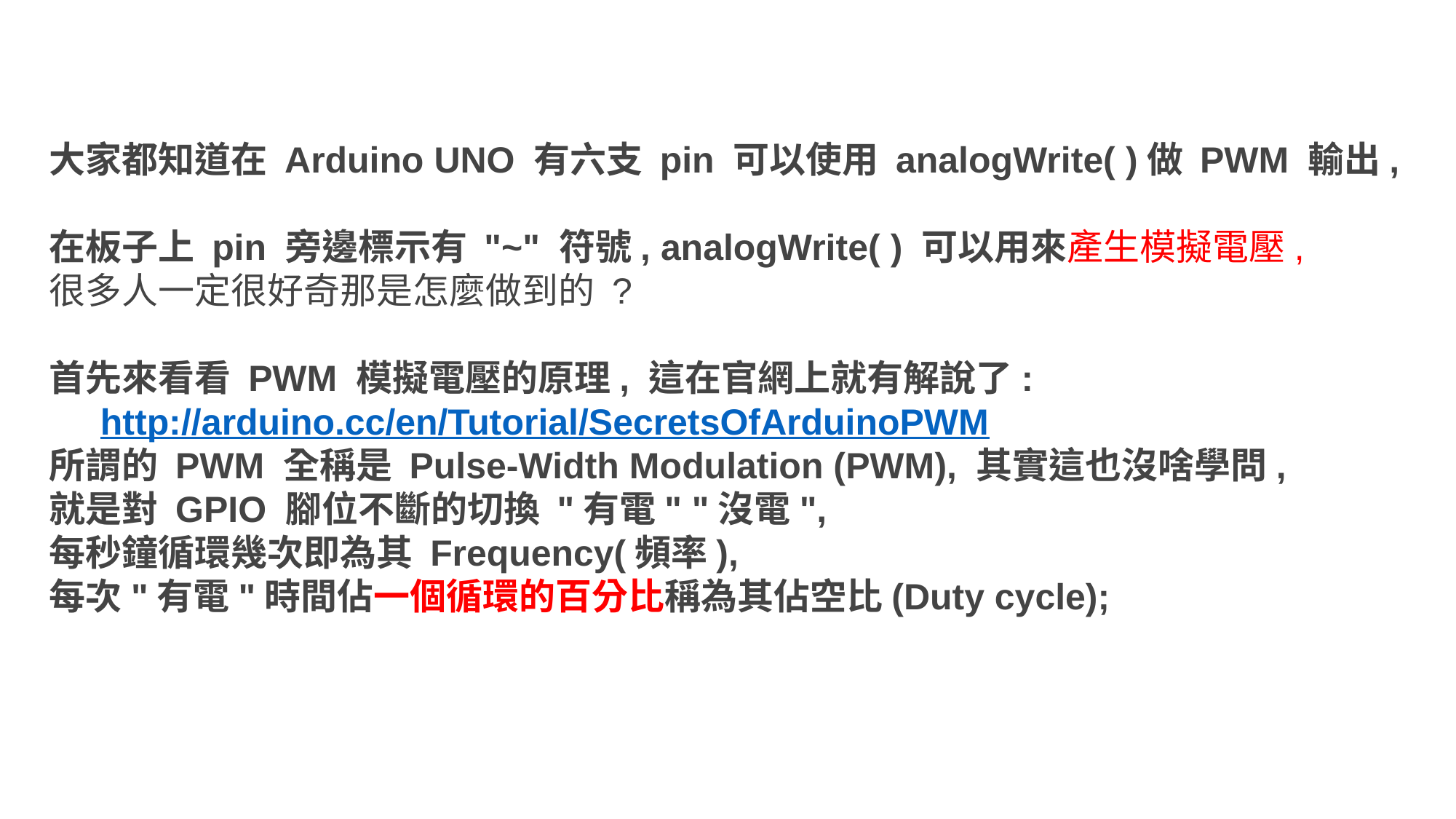

大家都知道在 Arduino UNO 有六支 pin 可以使用 analogWrite( )做 PWM 輸出,
在板子上 pin 旁邊標示有 "~" 符號, analogWrite( ) 可以用來產生模擬電壓,
很多人一定很好奇那是怎麼做到的 ?
首先來看看 PWM 模擬電壓的原理, 這在官網上就有解說了:
     http://arduino.cc/en/Tutorial/SecretsOfArduinoPWM
所謂的 PWM 全稱是 Pulse-Width Modulation (PWM), 其實這也沒啥學問,
就是對 GPIO 腳位不斷的切換 "有電" "沒電",
每秒鐘循環幾次即為其 Frequency(頻率),
每次"有電"時間佔一個循環的百分比稱為其佔空比(Duty cycle);